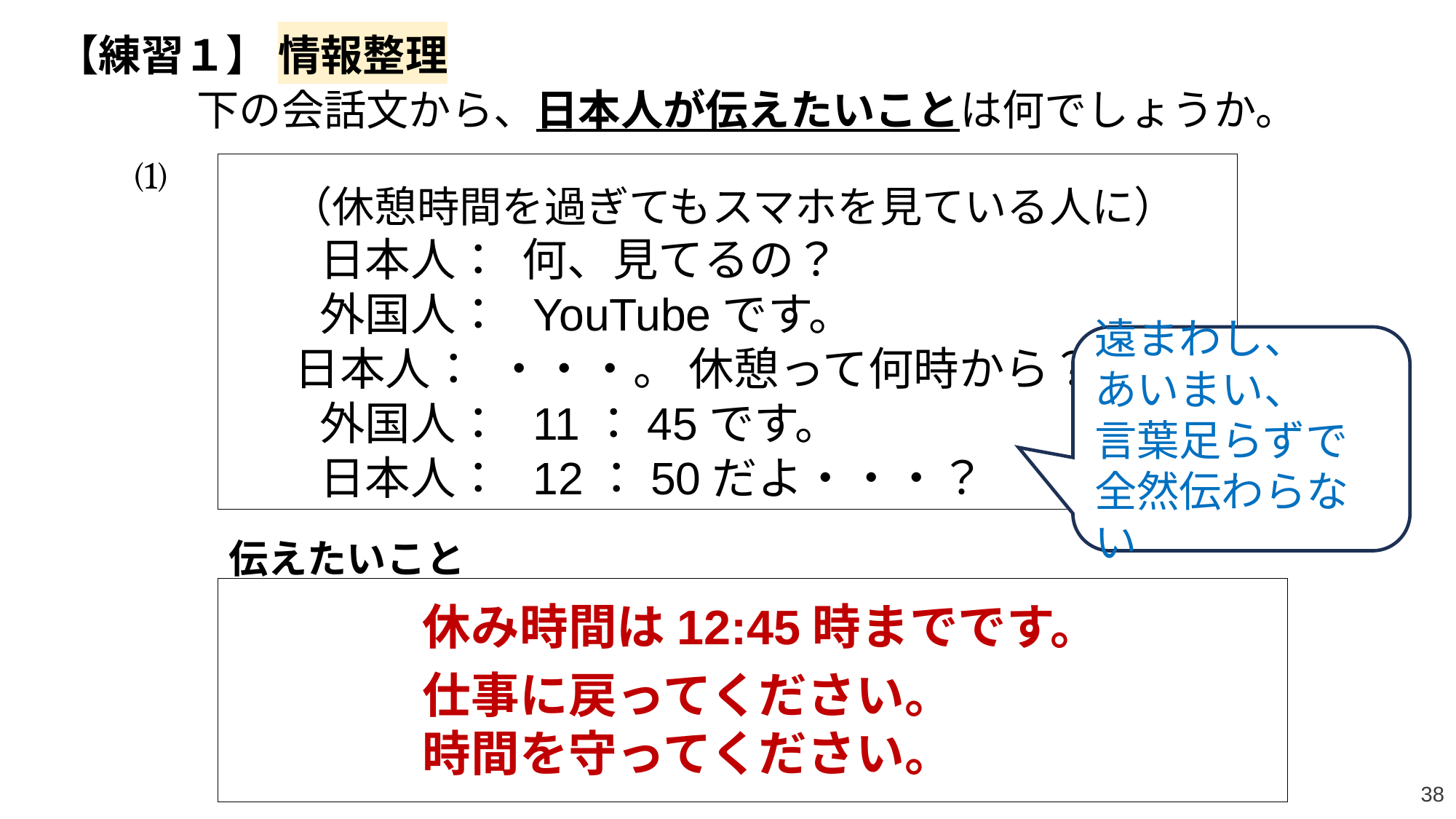

# 【練習１】 情報整理 　　　　下の会話文から、日本人が伝えたいことは何でしょうか。
⑴

　  （休憩時間を過ぎてもスマホを見ている人に）
　　日本人：  何、見てるの？
　　外国人：  YouTubeです。
　  日本人：  ・・・。 休憩って何時から？
　　外国人：  11：45です。
　　日本人：  12：50だよ・・・？

遠まわし、
あいまい、
言葉足らずで
全然伝わらない
伝えたいこと

休み時間は12:45時までです。
仕事に戻ってください。
時間を守ってください。
38